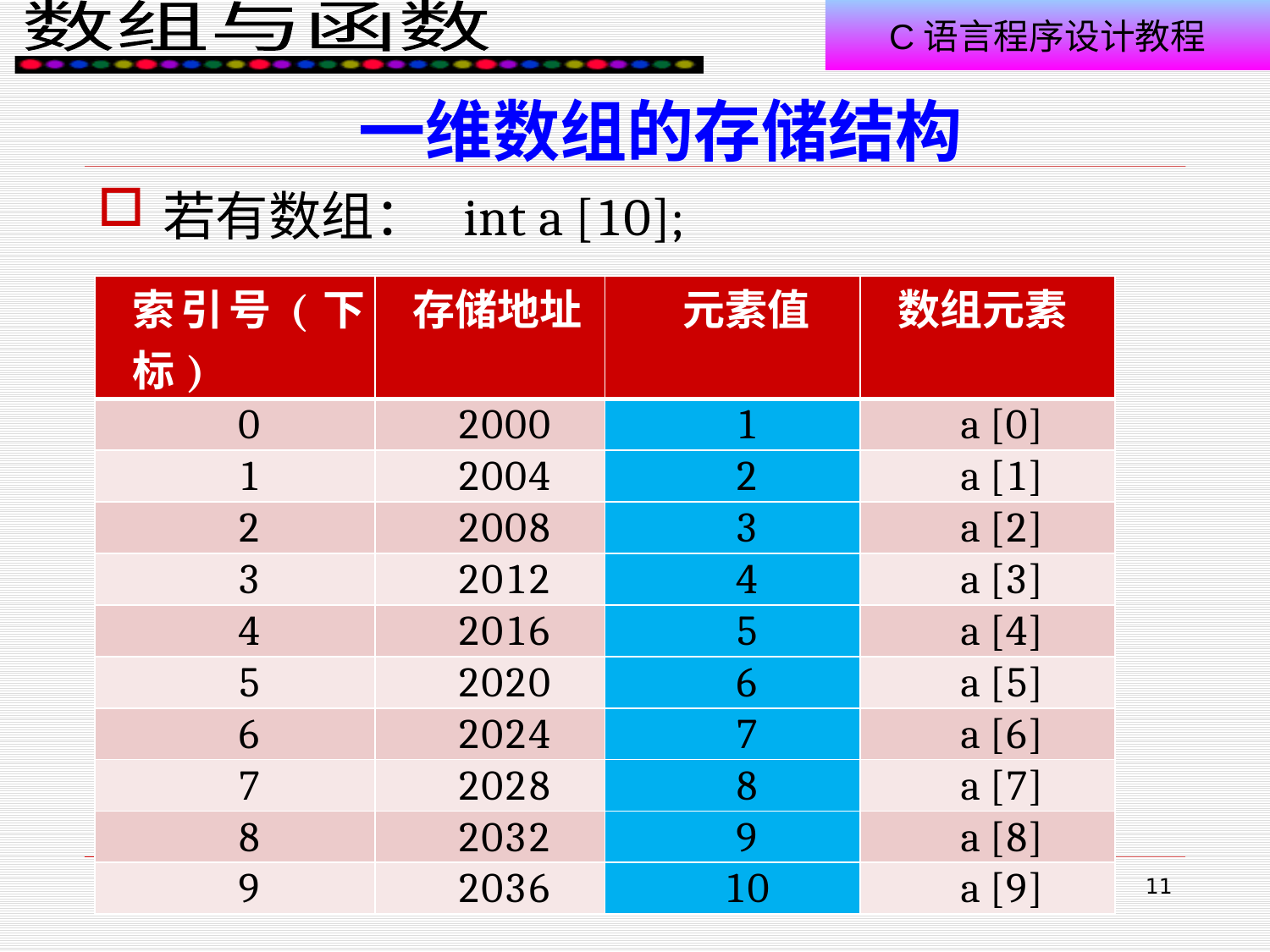

# 一维数组的存储结构
若有数组：  int a [10];

| 索引号(下标) | 存储地址 | 元素值 | 数组元素 |
| --- | --- | --- | --- |
| 0 | 2000 | 1 | a [0] |
| 1 | 2004 | 2 | a [1] |
| 2 | 2008 | 3 | a [2] |
| 3 | 2012 | 4 | a [3] |
| 4 | 2016 | 5 | a [4] |
| 5 | 2020 | 6 | a [5] |
| 6 | 2024 | 7 | a [6] |
| 7 | 2028 | 8 | a [7] |
| 8 | 2032 | 9 | a [8] |
| 9 | 2036 | 10 | a [9] |
11